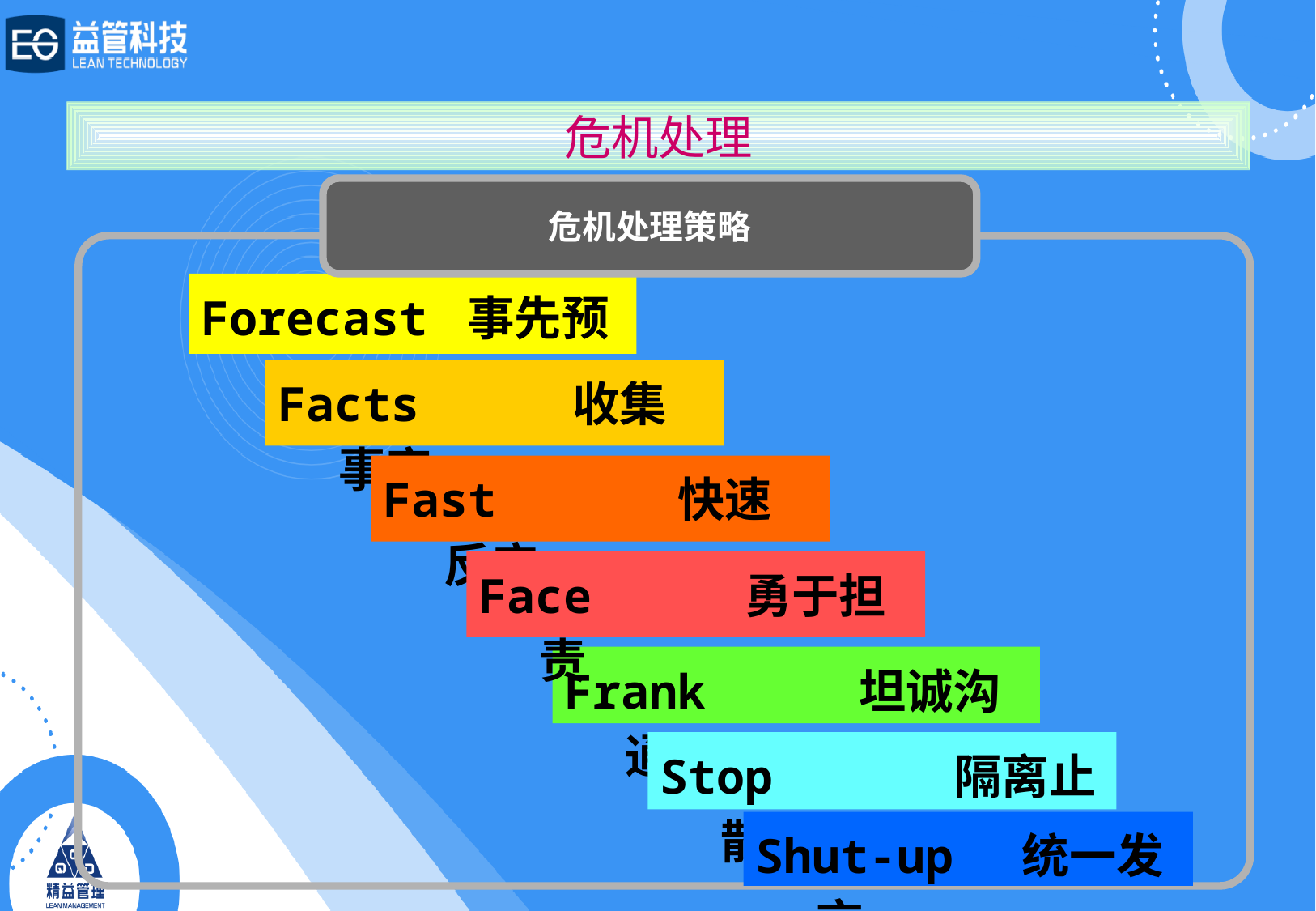

危机处理
危机处理策略

Forecast 事先预防

Facts     收集事实

Fast      快速反应
Face     勇于担责
Frank     坦诚沟通

Stop      隔离止散
Shut-up  统一发言